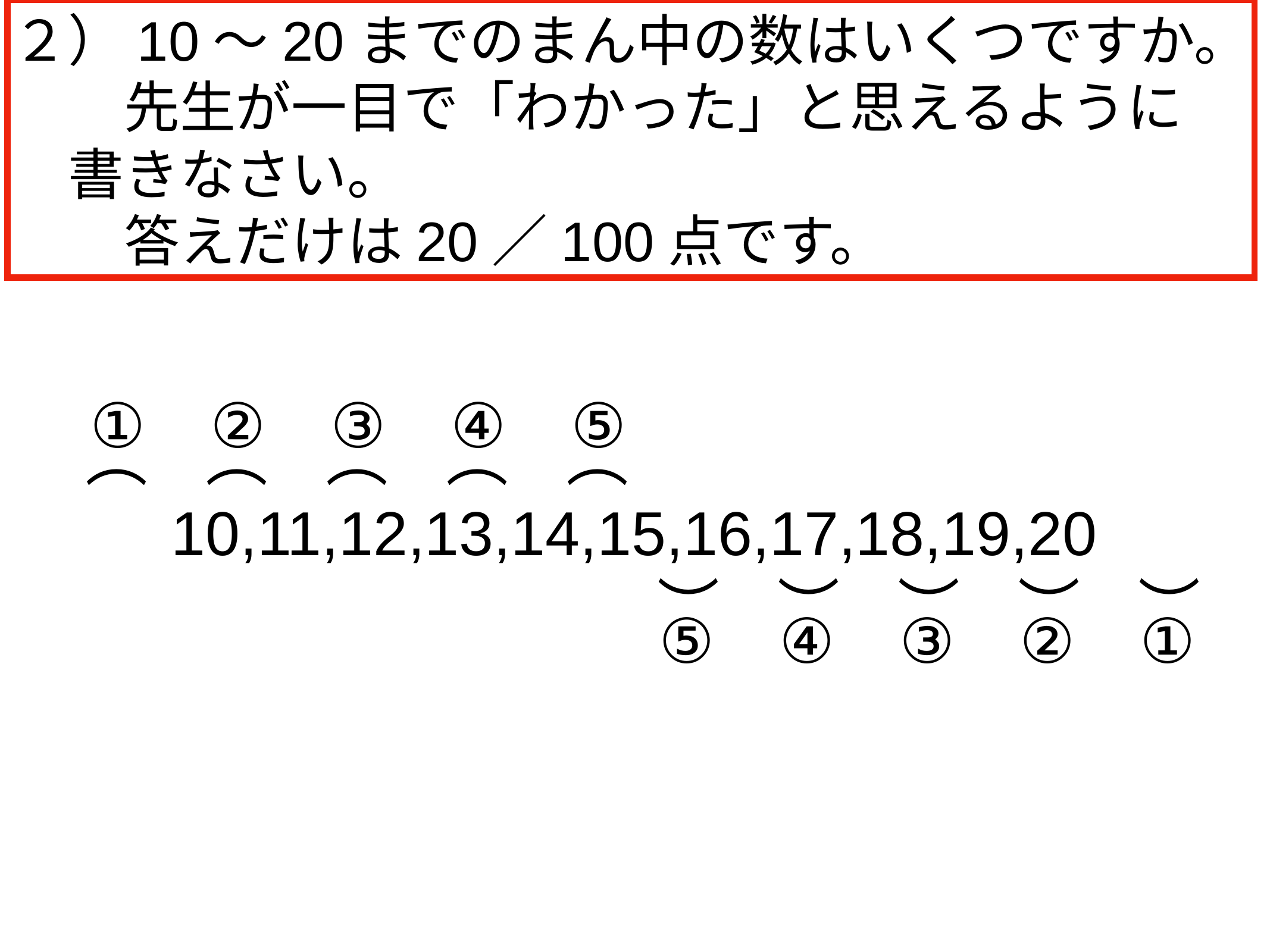

２）10〜20までのまん中の数はいくつですか。
　　先生が一目で「わかった」と思えるように
　書きなさい。
　　答えだけは20／100点です。
①
②
③
④
⑤
（
（
（
（
（
10,11,12,13,14,15,16,17,18,19,20
（
（
（
（
（
⑤
④
③
②
①